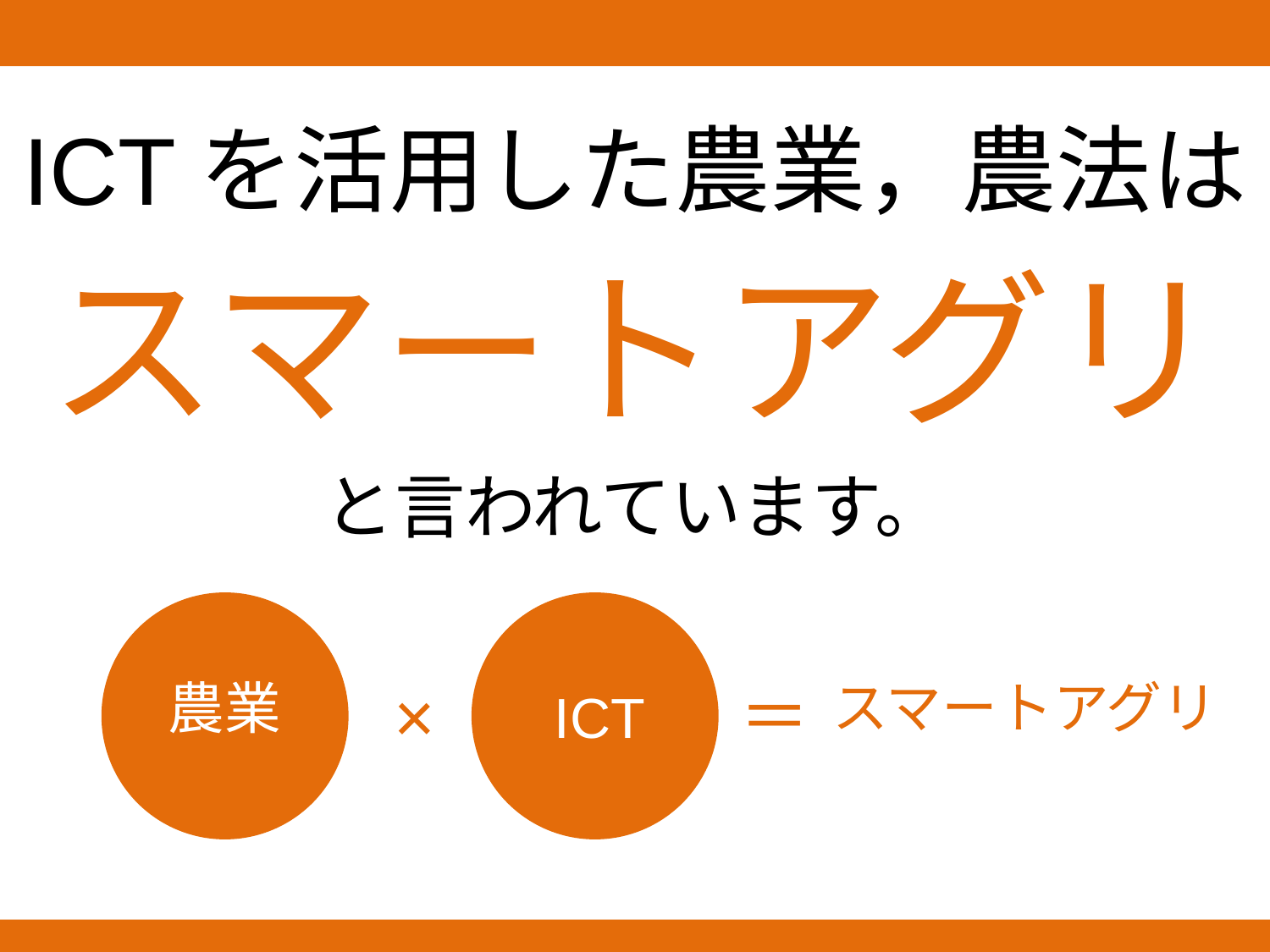

# ICTを活用した農業，農法は
スマートアグリ

と言われています。

農業

×
＝
スマートアグリ
ICT